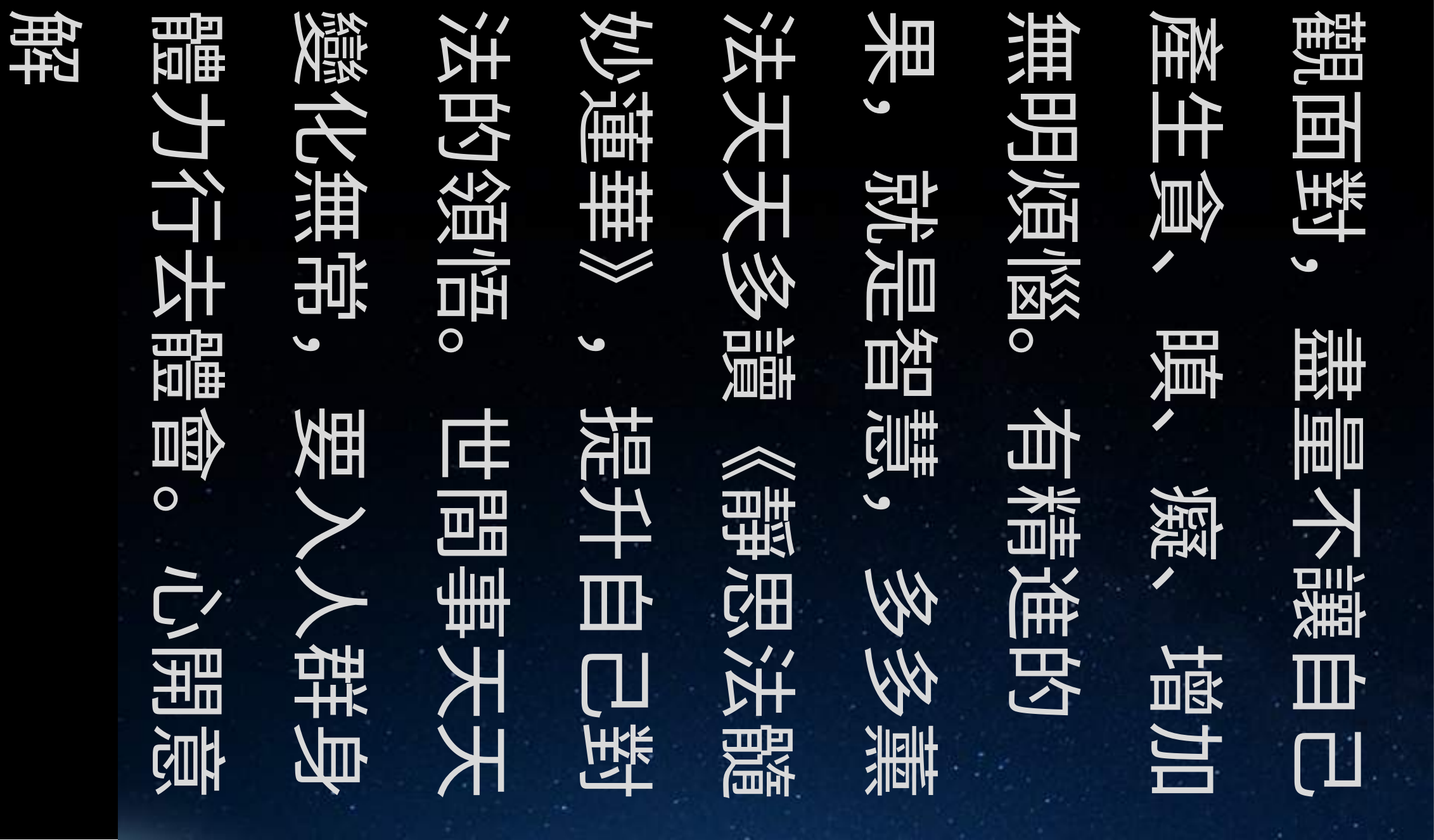

觀面對，盡量不讓自己產生貪、瞋、癡、增加無明煩惱。有精進的果，就是智慧，多多薰法天天多讀《靜思法髓妙蓮華》，提升自己對法的領悟。世間事天天變化無常，要入人群身體力行去體會。心開意解